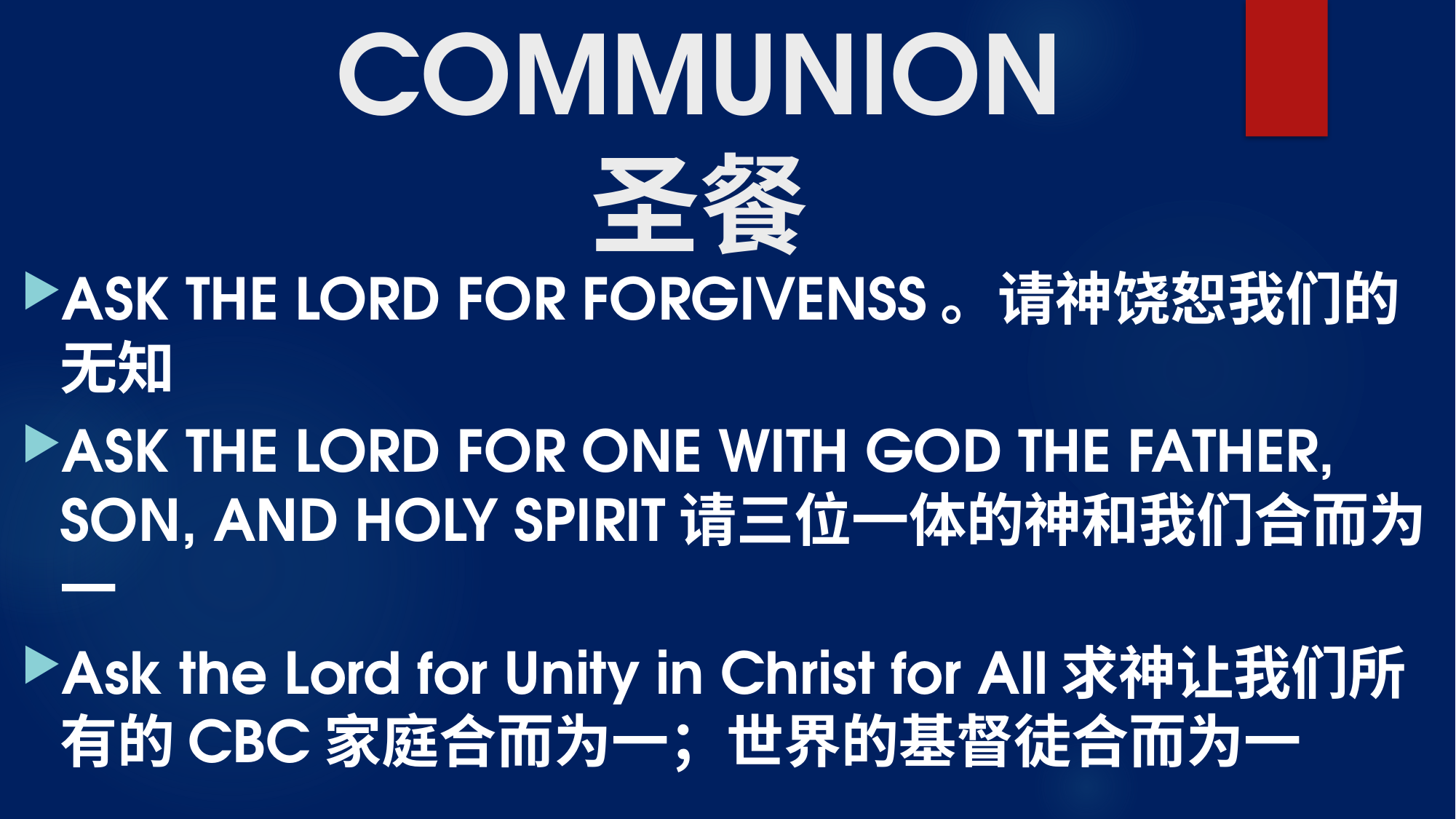

# COMMUNION 圣餐
ASK THE LORD FOR FORGIVENSS。请神饶恕我们的无知
ASK THE LORD FOR ONE WITH GOD THE FATHER, SON, AND HOLY SPIRIT请三位一体的神和我们合而为一
Ask the Lord for Unity in Christ for All求神让我们所有的CBC家庭合而为一；世界的基督徒合而为一